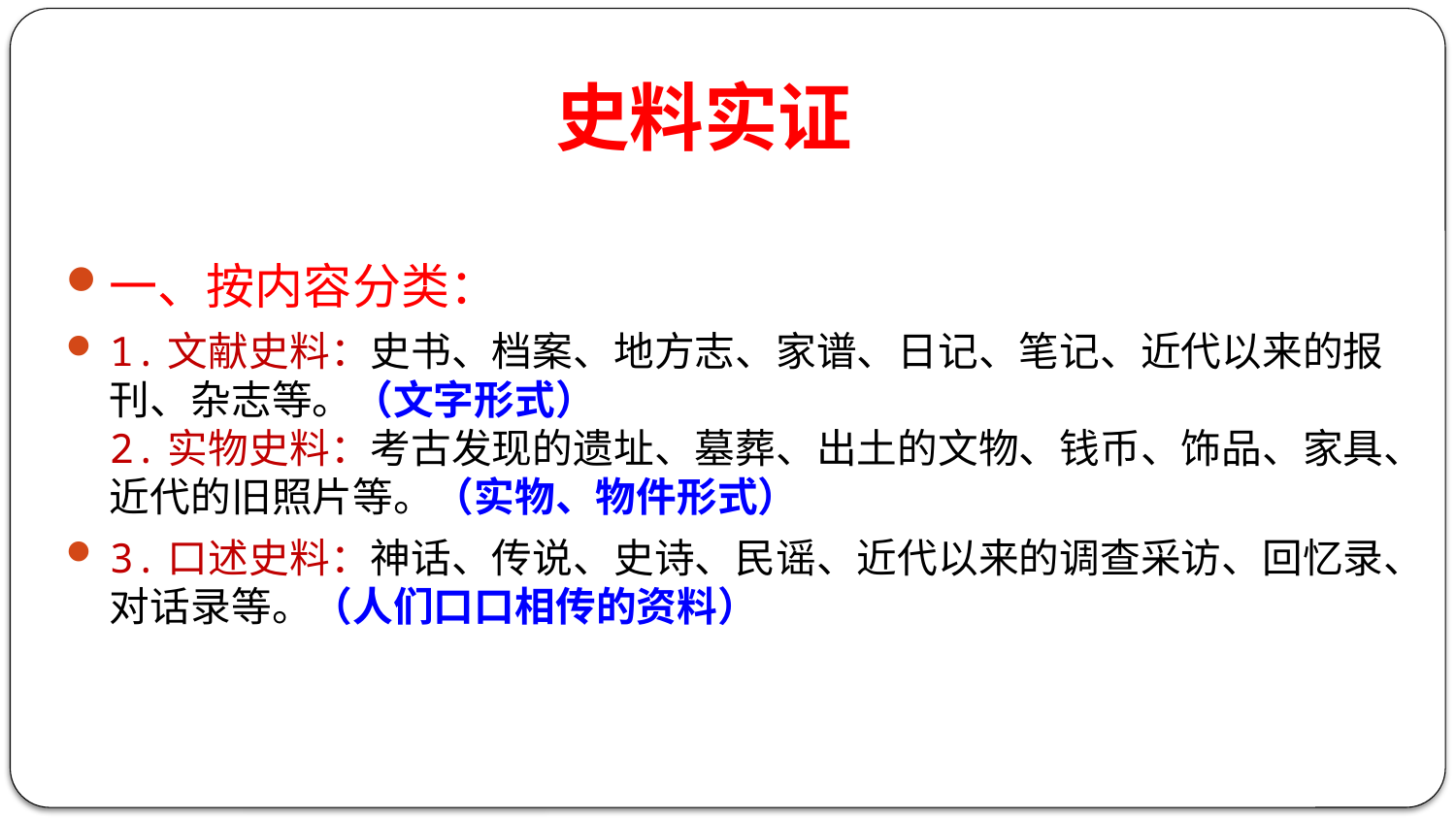

# 史料实证
一、按内容分类：
1.文献史料：史书、档案、地方志、家谱、日记、笔记、近代以来的报刊、杂志等。（文字形式）
2.实物史料：考古发现的遗址、墓葬、出土的文物、钱币、饰品、家具、近代的旧照片等。（实物、物件形式）
3.口述史料：神话、传说、史诗、民谣、近代以来的调查采访、回忆录、对话录等。（人们口口相传的资料）